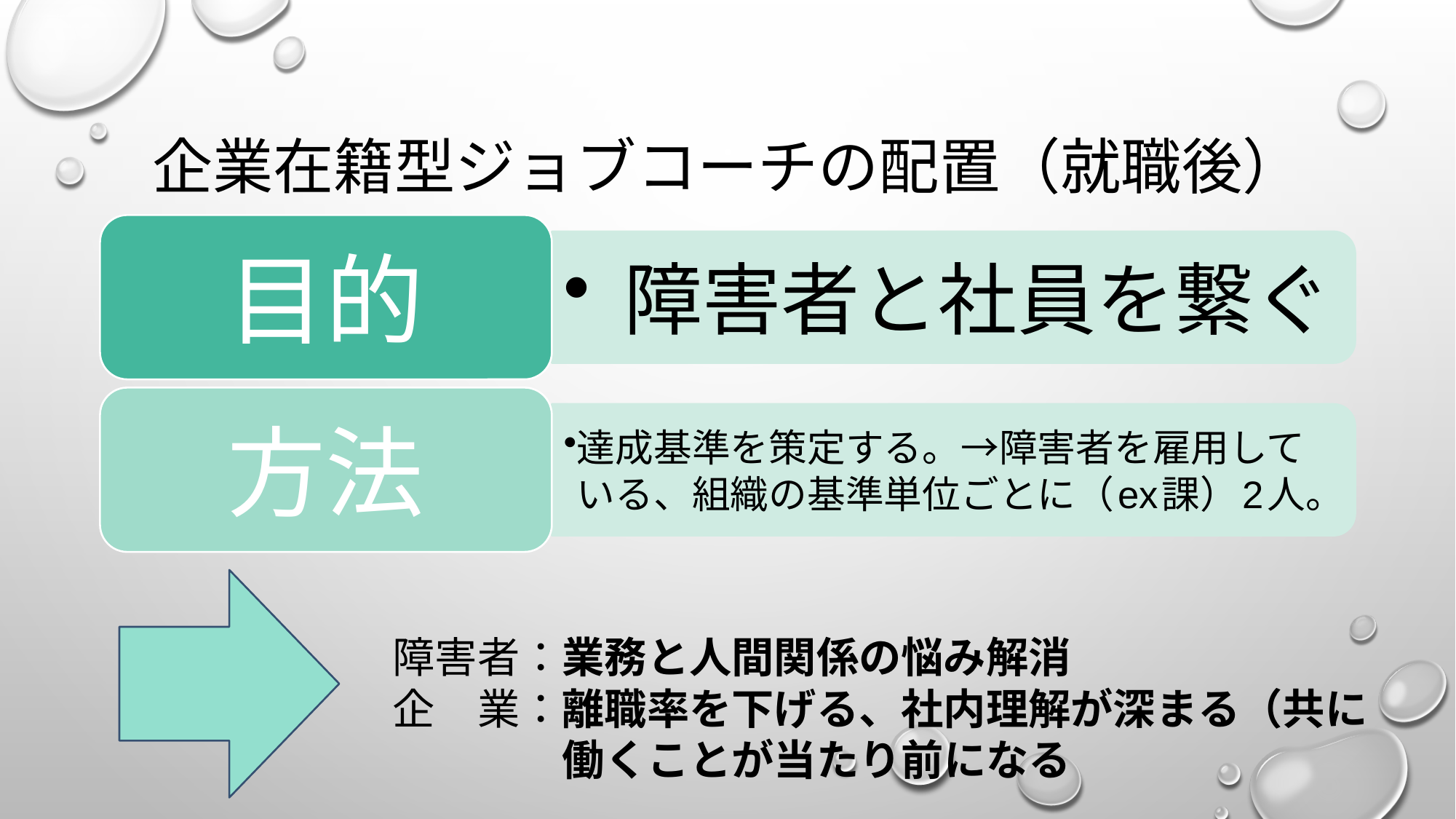

# 企業在籍型ジョブコーチの配置（就職後）
目的
方法
 障害者と社員を繋ぐ
達成基準を策定する。→障害者を雇用している、組織の基準単位ごとに（ex課）2人。

障害者：業務と人間関係の悩み解消
企　業：離職率を下げる、社内理解が深まる（共に
　　　　働くことが当たり前になる